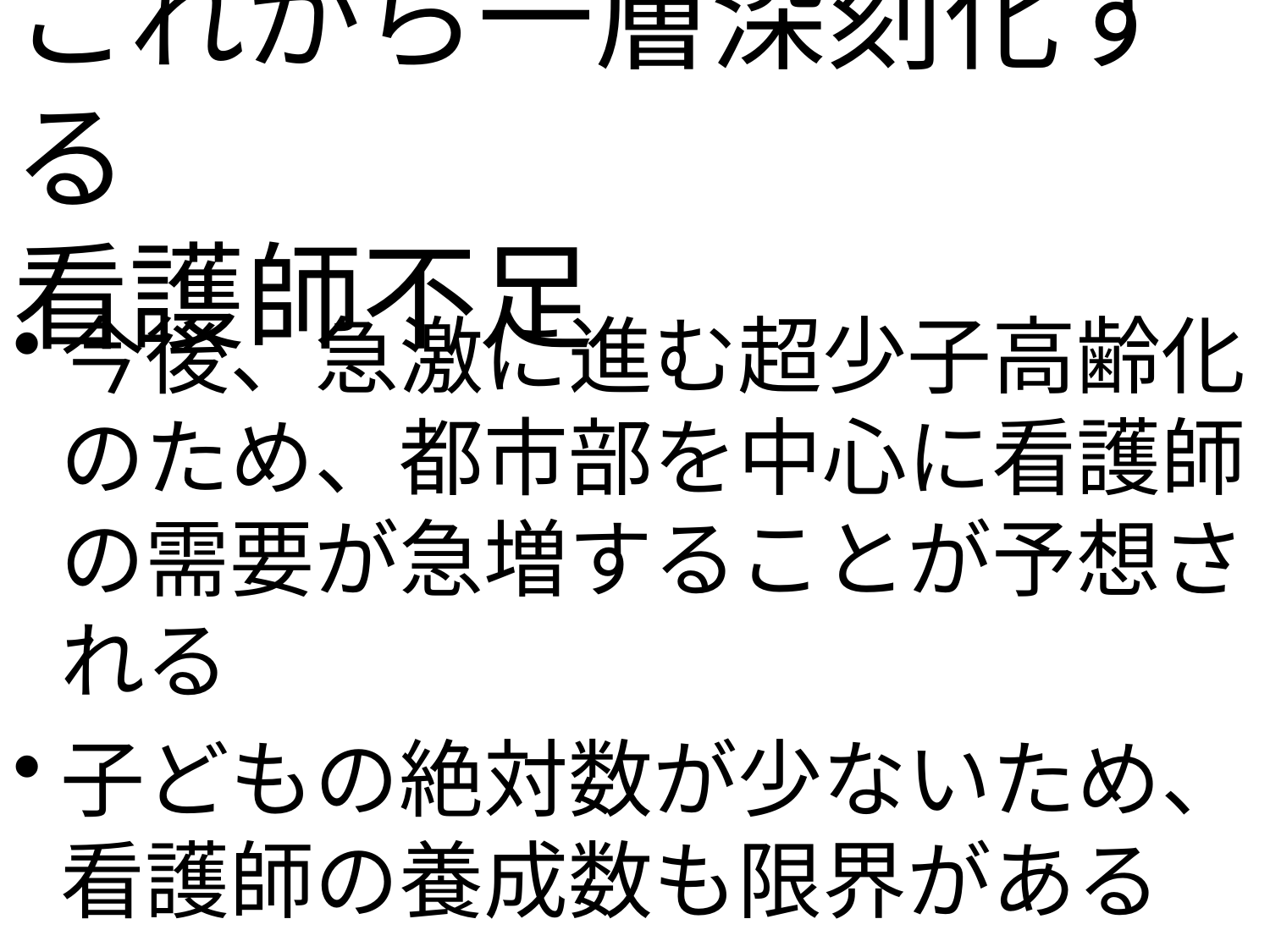

# これから一層深刻化する 看護師不足
今後、急激に進む超少子高齢化のため、都市部を中心に看護師の需要が急増することが予想される
子どもの絶対数が少ないため、看護師の養成数も限界がある